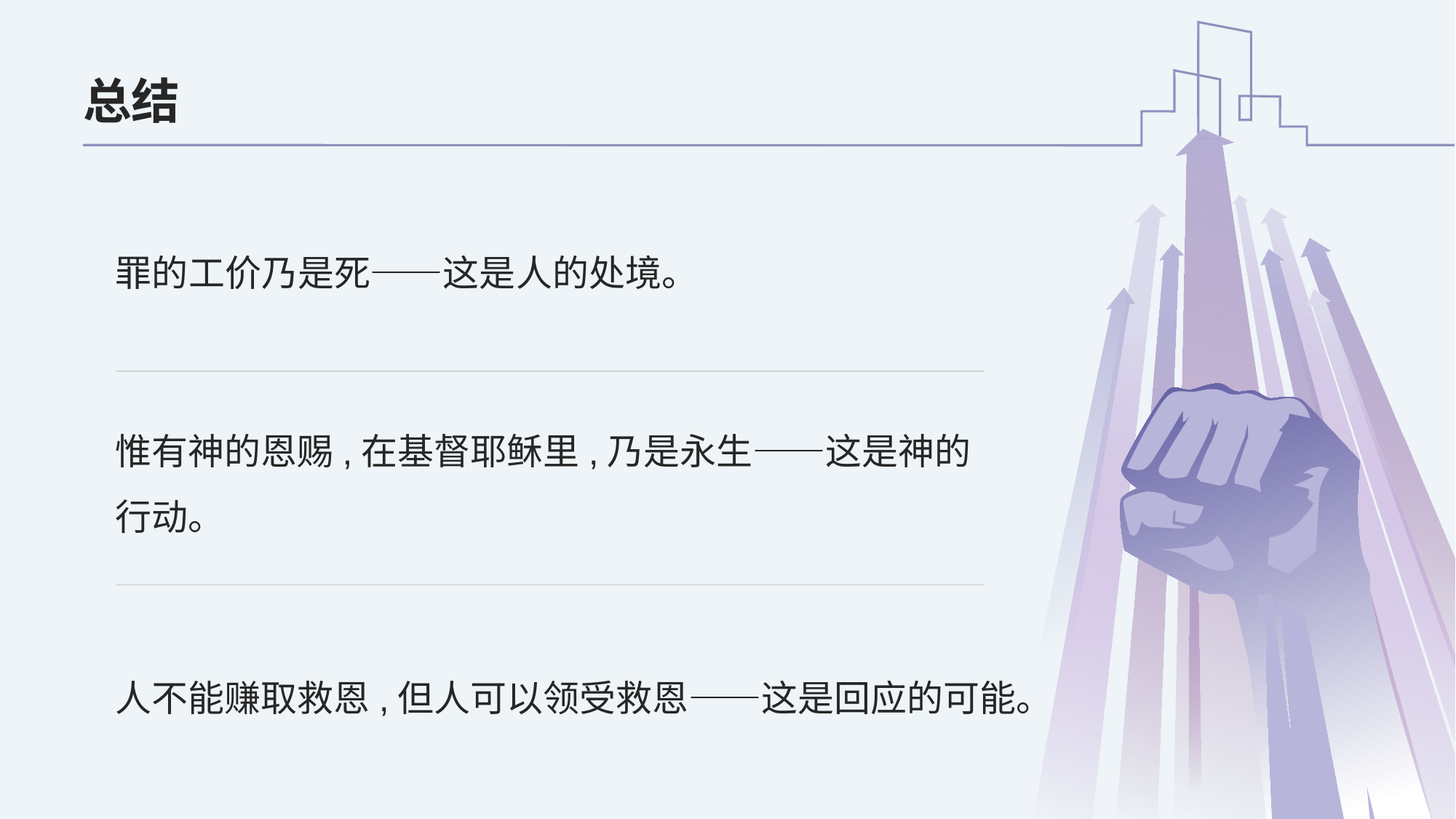

# 总结

罪的工价乃是死——这是人的处境。

惟有神的恩赐,在基督耶稣里,乃是永生——这是神的行动。

人不能赚取救恩,但人可以领受救恩——这是回应的可能。